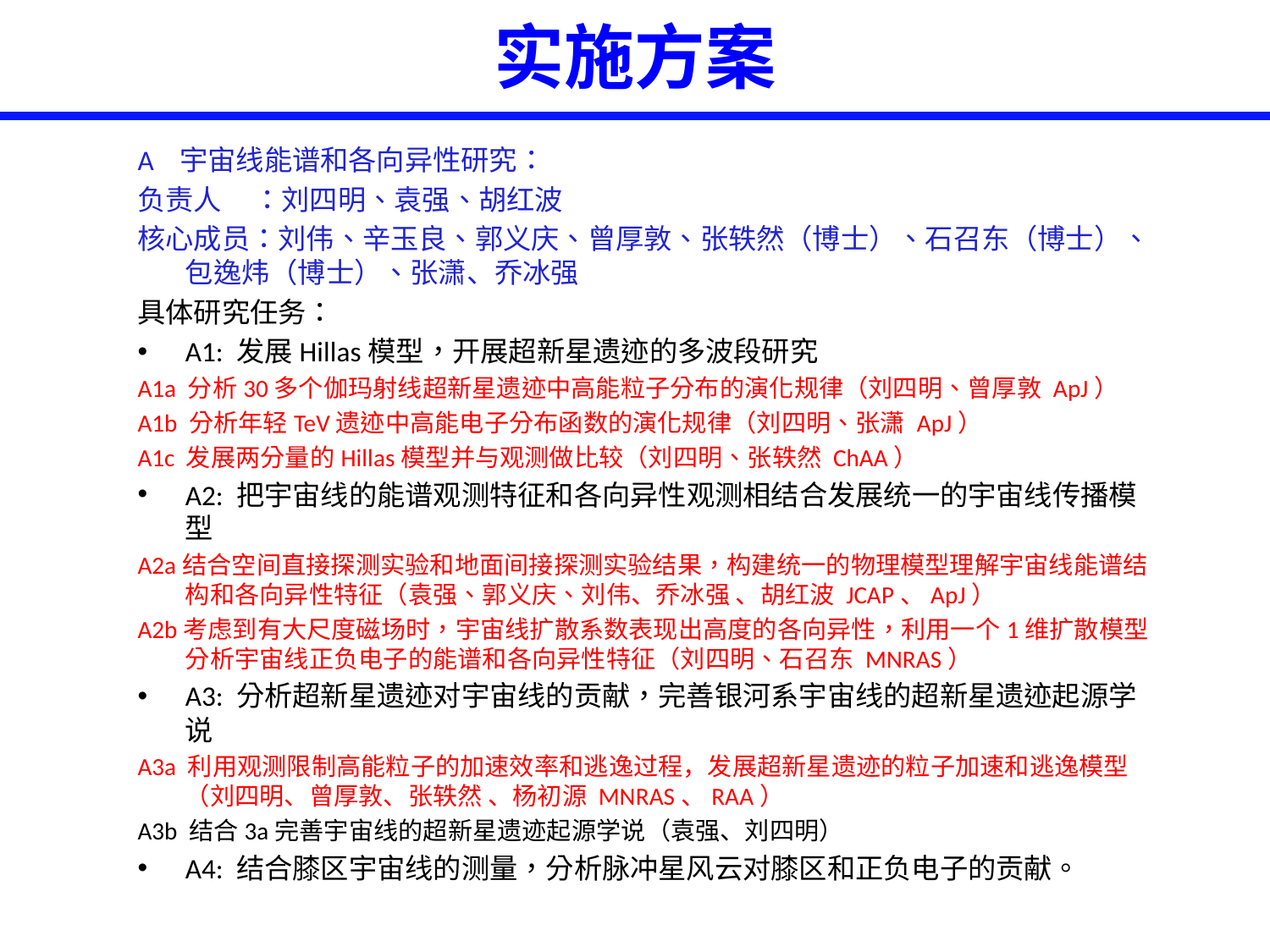

# 实施方案
A   宇宙线能谱和各向异性研究：
负责人     ：刘四明、袁强、胡红波
核心成员：刘伟、辛玉良、郭义庆、曾厚敦、张轶然（博士）、石召东（博士）、包逸炜（博士）、张潇、乔冰强
具体研究任务：
A1: 发展Hillas模型，开展超新星遗迹的多波段研究
A1a 分析30多个伽玛射线超新星遗迹中高能粒子分布的演化规律（刘四明、曾厚敦 ApJ）
A1b 分析年轻TeV遗迹中高能电子分布函数的演化规律（刘四明、张潇 ApJ）
A1c 发展两分量的Hillas模型并与观测做比较（刘四明、张轶然 ChAA）
A2: 把宇宙线的能谱观测特征和各向异性观测相结合发展统一的宇宙线传播模型
A2a结合空间直接探测实验和地面间接探测实验结果，构建统一的物理模型理解宇宙线能谱结构和各向异性特征（袁强、郭义庆、刘伟、乔冰强 、胡红波 JCAP、ApJ）
A2b考虑到有大尺度磁场时，宇宙线扩散系数表现出高度的各向异性，利用一个1维扩散模型分析宇宙线正负电子的能谱和各向异性特征（刘四明、石召东 MNRAS）
A3: 分析超新星遗迹对宇宙线的贡献，完善银河系宇宙线的超新星遗迹起源学说
A3a 利用观测限制高能粒子的加速效率和逃逸过程，发展超新星遗迹的粒子加速和逃逸模型（刘四明、曾厚敦、张轶然 、杨初源 MNRAS、RAA）
A3b 结合3a完善宇宙线的超新星遗迹起源学说（袁强、刘四明）
A4: 结合膝区宇宙线的测量，分析脉冲星风云对膝区和正负电子的贡献。